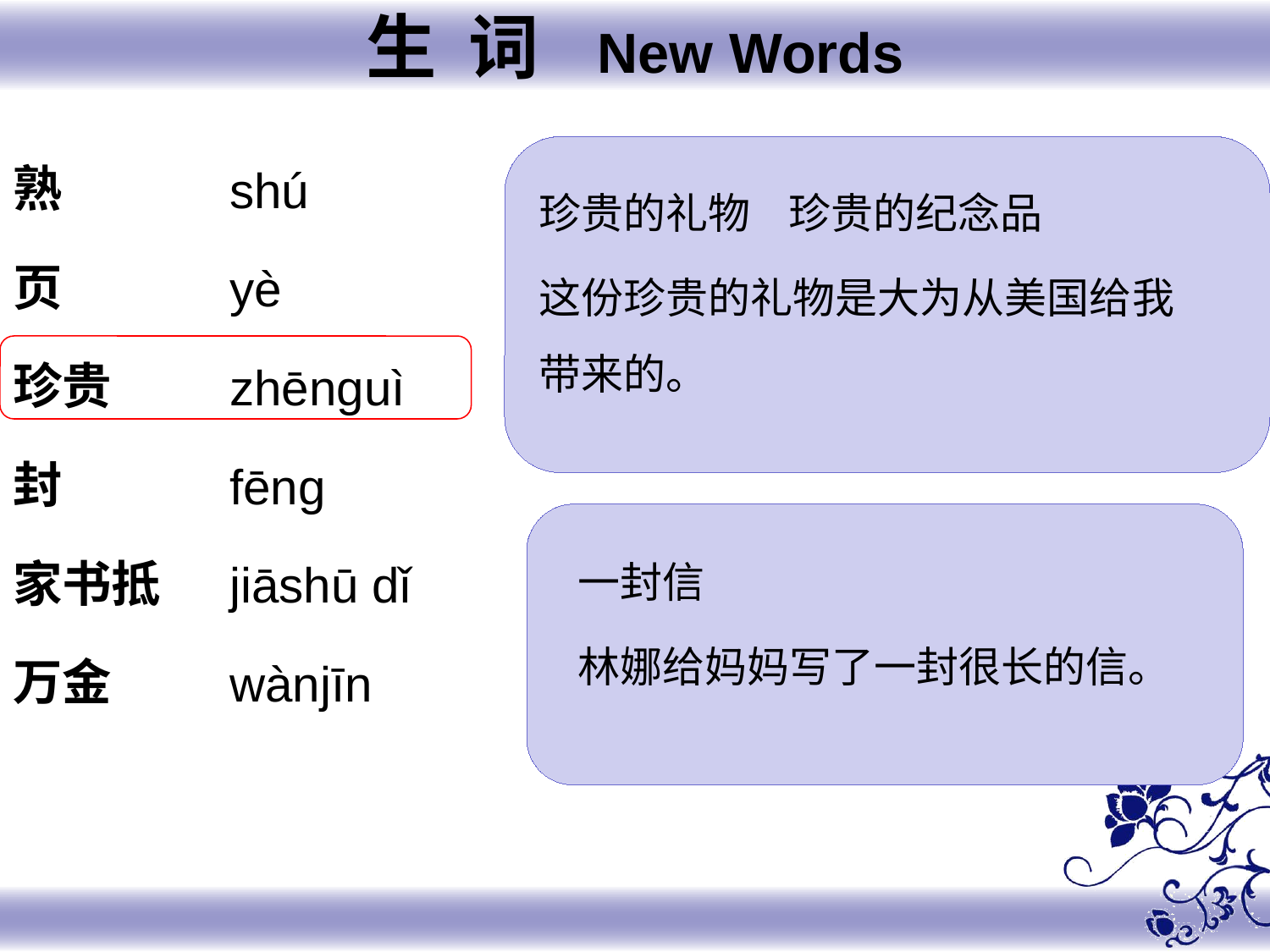

生  词   New Words
熟
页
珍贵
封
家书抵
万金

shú
yè
zhēnguì
fēng
jiāshū dǐ
wànjīn

珍贵的礼物    珍贵的纪念品
这份珍贵的礼物是大为从美国给我带来的。

一封信
林娜给妈妈写了一封很长的信。